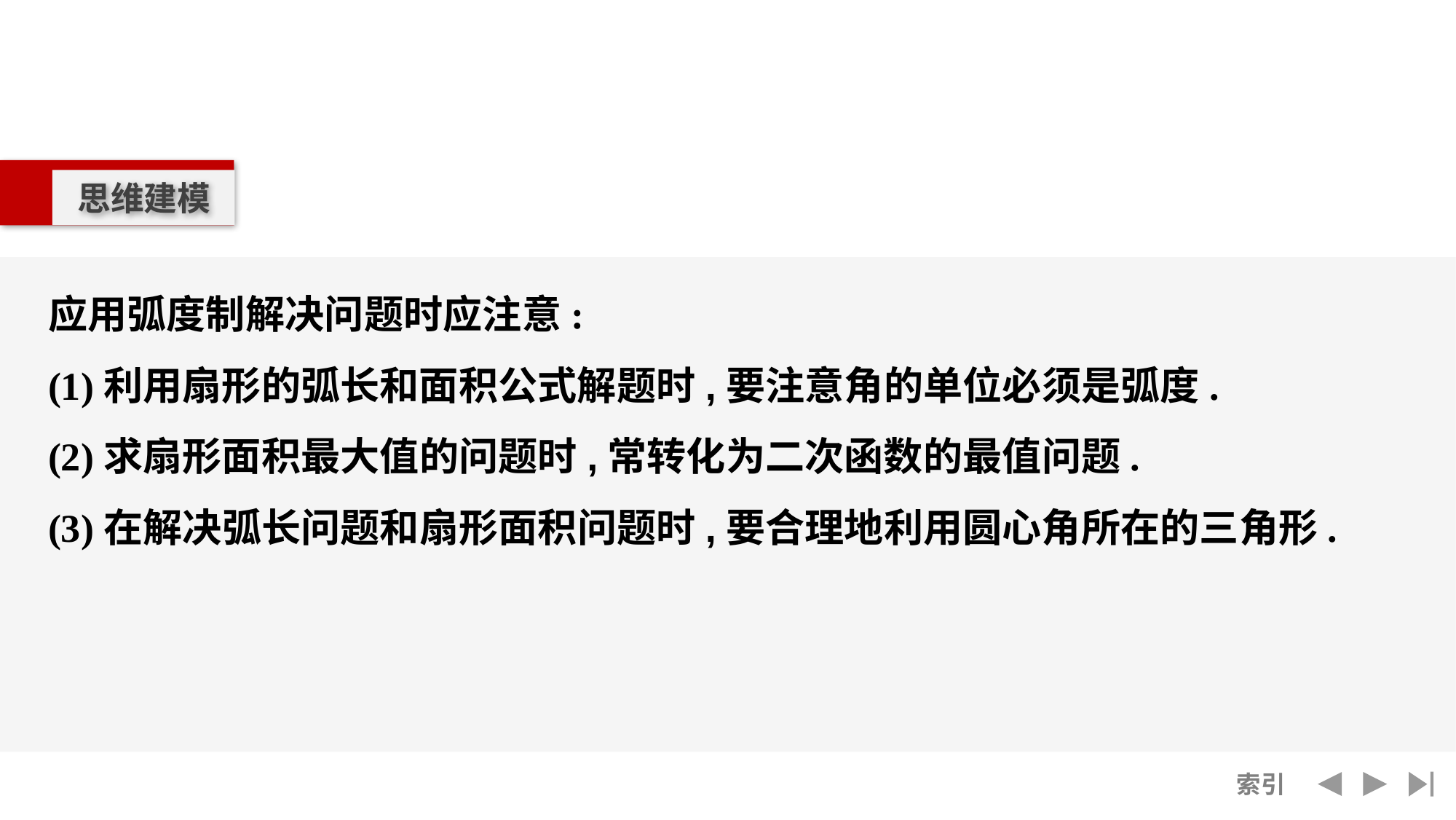

思维建模

应用弧度制解决问题时应注意:
(1)利用扇形的弧长和面积公式解题时,要注意角的单位必须是弧度.
(2)求扇形面积最大值的问题时,常转化为二次函数的最值问题.
(3)在解决弧长问题和扇形面积问题时,要合理地利用圆心角所在的三角形.